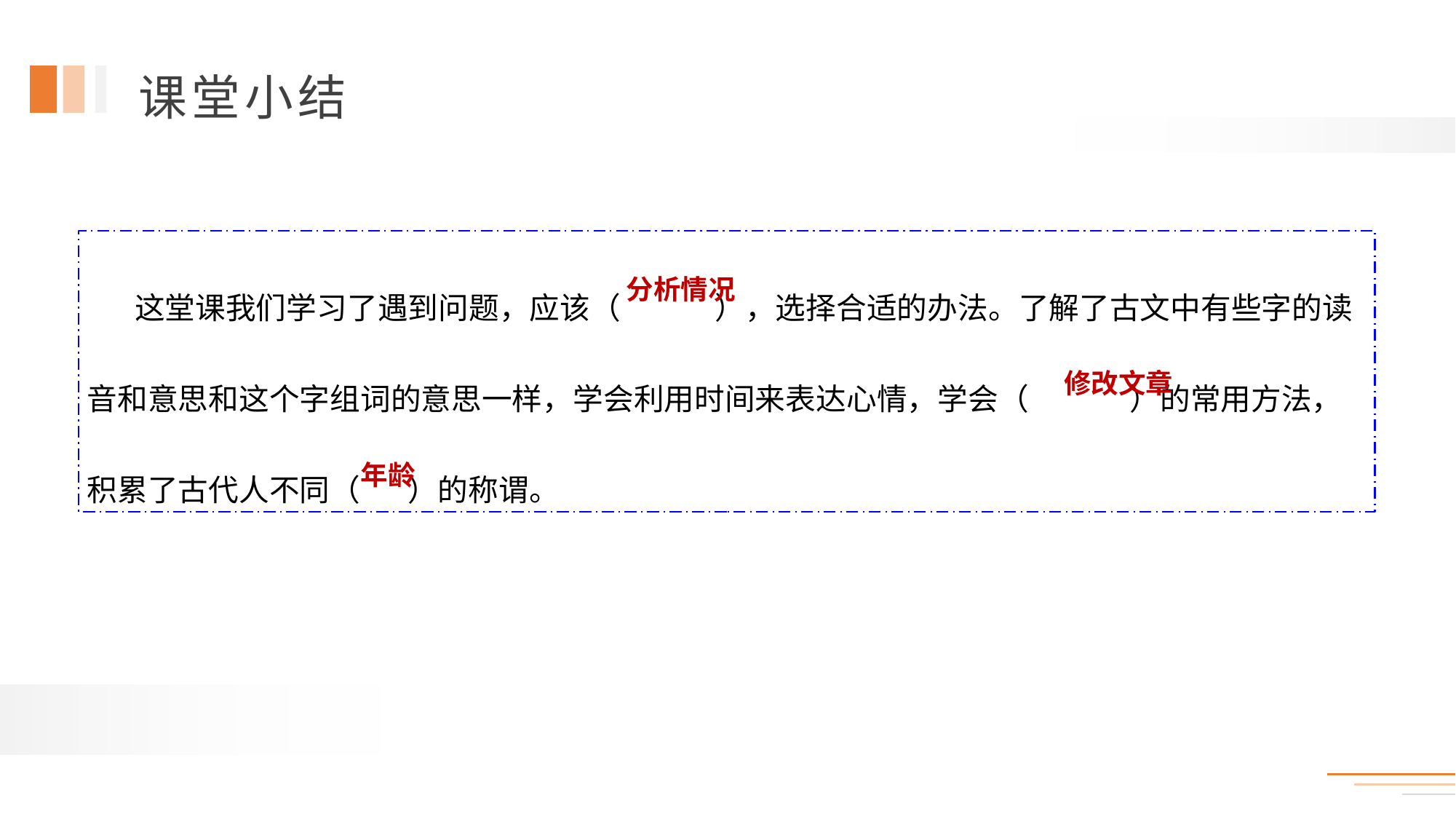

这堂课我们学习了遇到问题，应该（              ），选择合适的办法。了解了古文中有些字的读音和意思和这个字组词的意思一样，学会利用时间来表达心情，学会（               ）的常用方法，积累了古代人不同（       ）的称谓。
分析情况
修改文章
年龄